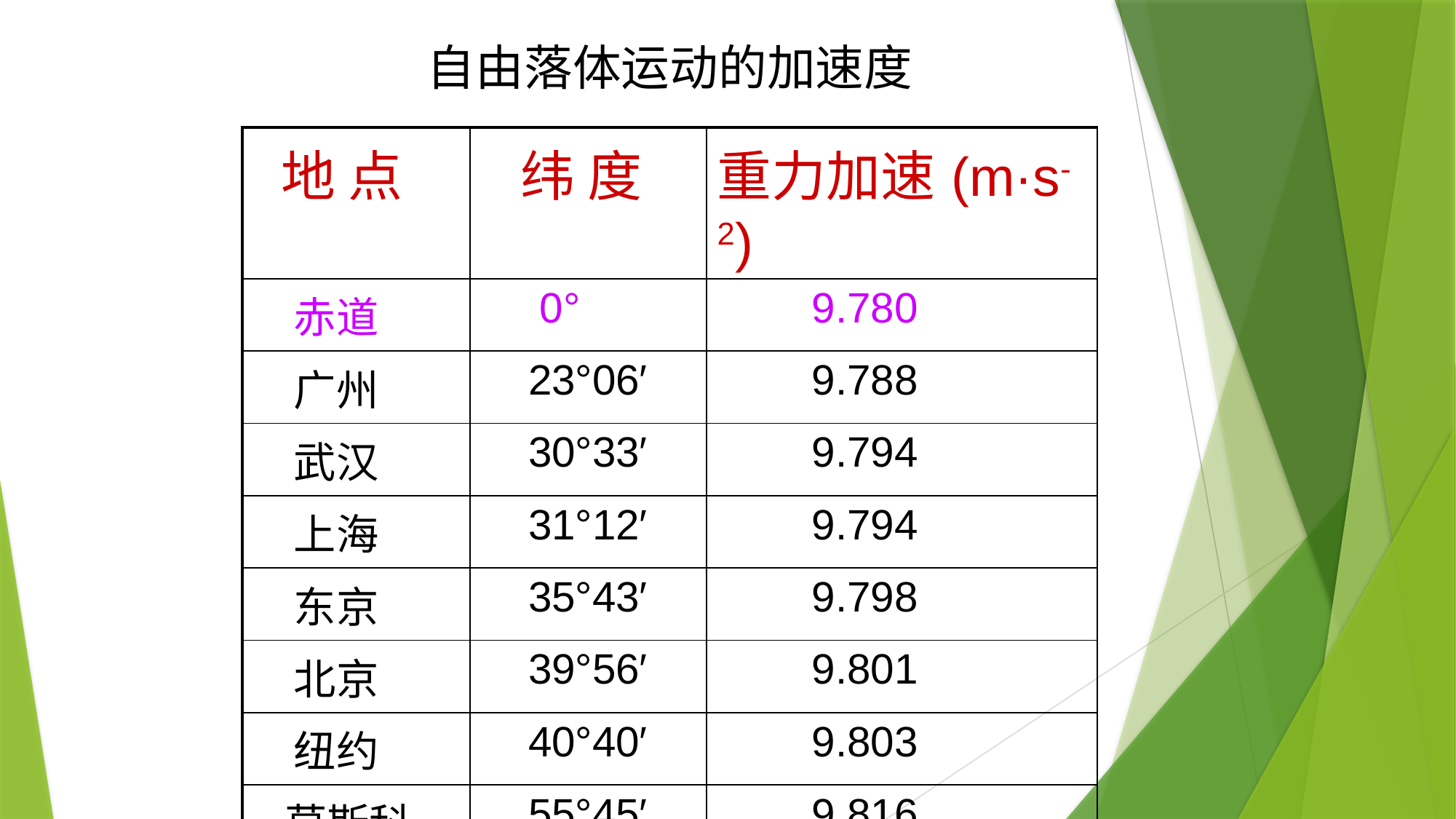

自由落体运动的加速度
| 地 点 | 纬 度 | 重力加速(m·s-2) |
| --- | --- | --- |
| 赤道 | 0° | 9.780 |
| 广州 | 23°06′ | 9.788 |
| 武汉 | 30°33′ | 9.794 |
| 上海 | 31°12′ | 9.794 |
| 东京 | 35°43′ | 9.798 |
| 北京 | 39°56′ | 9.801 |
| 纽约 | 40°40′ | 9.803 |
| 莫斯科 | 55°45′ | 9.816 |
| 北极 | 90° | 9.832 |